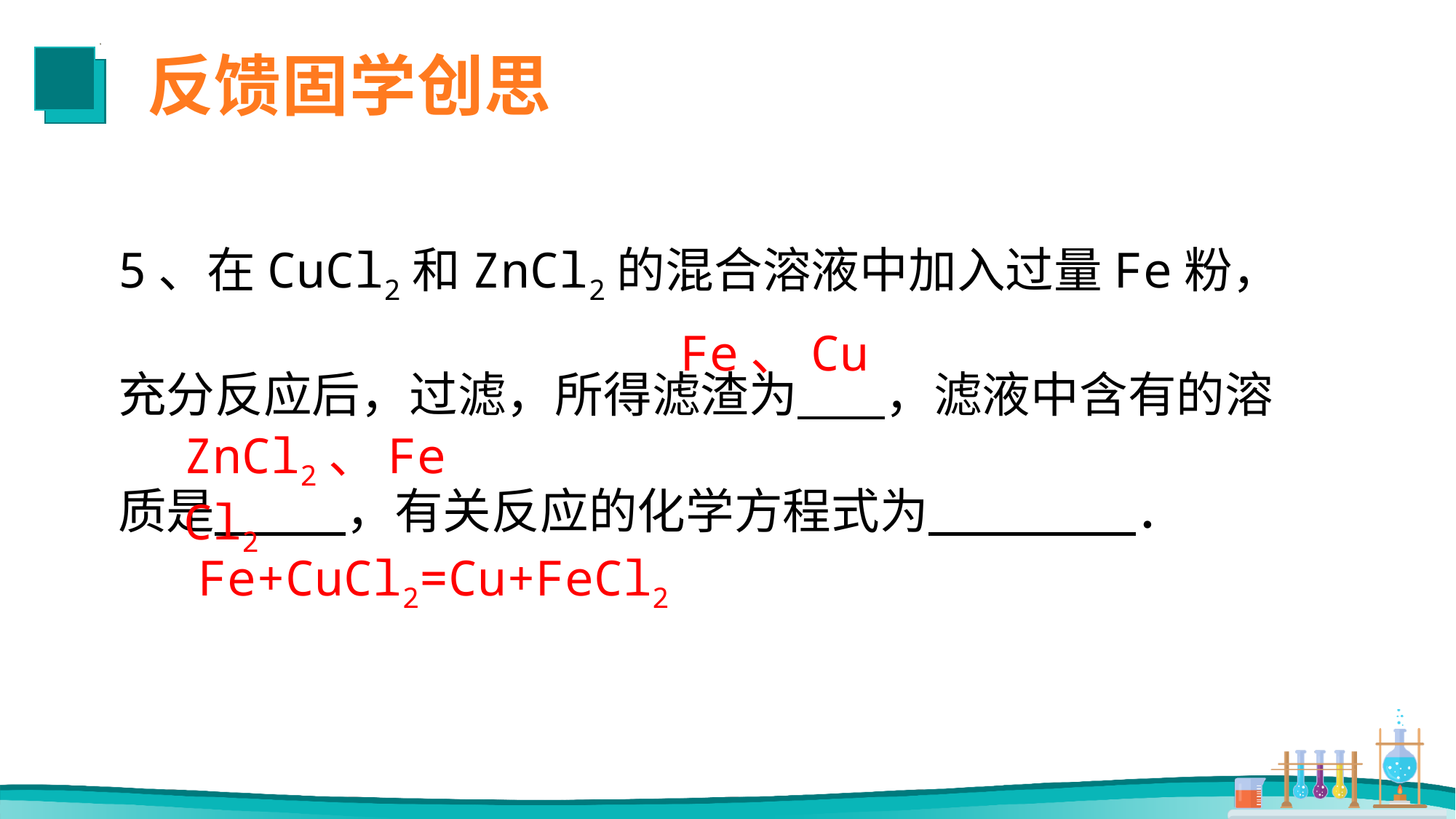

反馈固学创思
5、在CuCl2和ZnCl2的混合溶液中加入过量Fe粉，充分反应后，过滤，所得滤渣为        ，滤液中含有的溶质是            ，有关反应的化学方程式为                   ．
Fe、Cu
ZnCl2、FeCl2
Fe+CuCl2=Cu+FeCl2